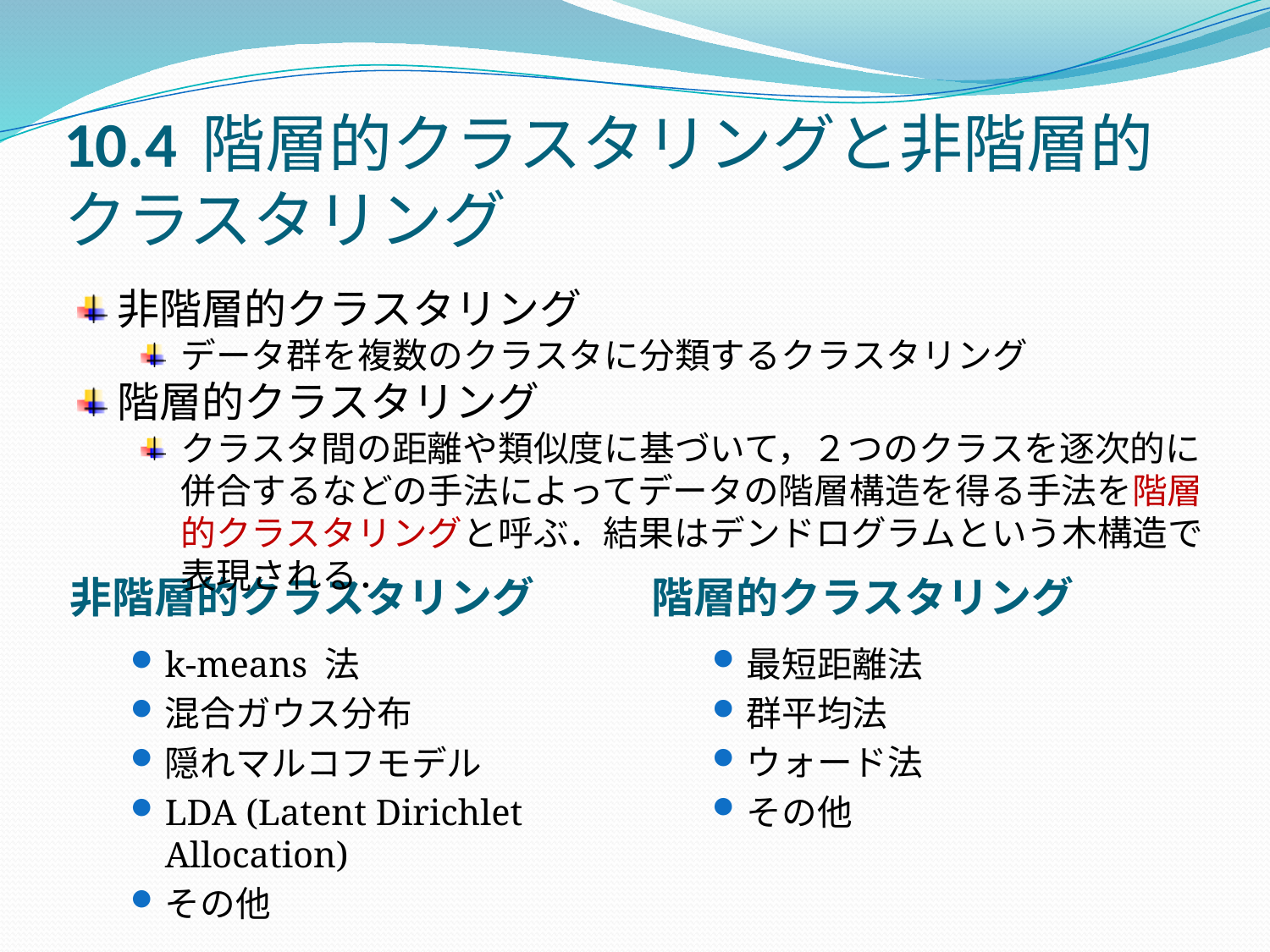

# 10.4 階層的クラスタリングと非階層的クラスタリング
非階層的クラスタリング
データ群を複数のクラスタに分類するクラスタリング
階層的クラスタリング
クラスタ間の距離や類似度に基づいて，２つのクラスを逐次的に併合するなどの手法によってデータの階層構造を得る手法を階層的クラスタリングと呼ぶ．結果はデンドログラムという木構造で表現される．
非階層的クラスタリング
階層的クラスタリング
k-means 法
混合ガウス分布
隠れマルコフモデル
LDA (Latent Dirichlet Allocation)
その他
最短距離法
群平均法
ウォード法
その他